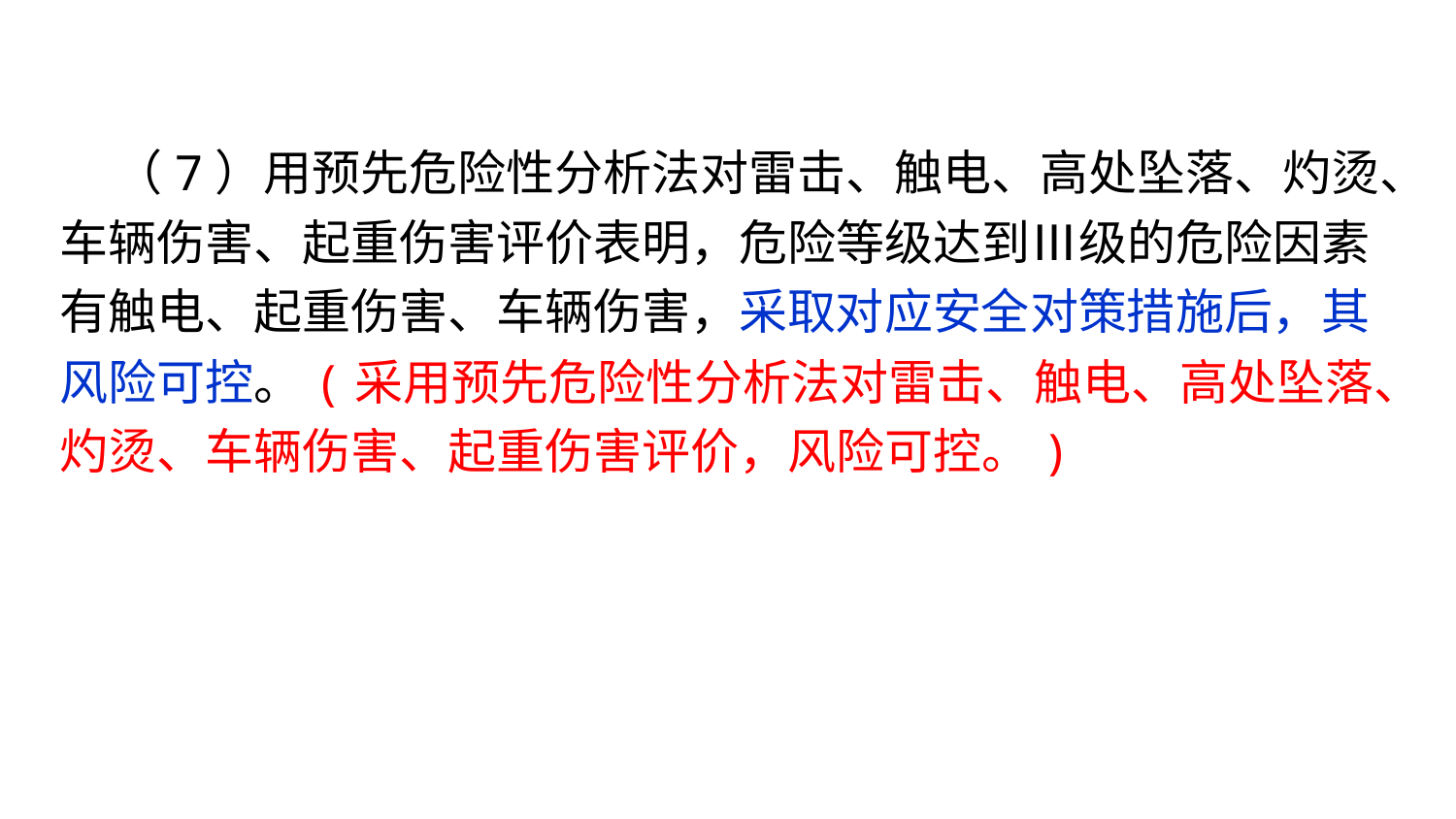

（7）用预先危险性分析法对雷击、触电、高处坠落、灼烫、车辆伤害、起重伤害评价表明，危险等级达到Ⅲ级的危险因素有触电、起重伤害、车辆伤害，采取对应安全对策措施后，其风险可控。(采用预先危险性分析法对雷击、触电、高处坠落、灼烫、车辆伤害、起重伤害评价，风险可控。)